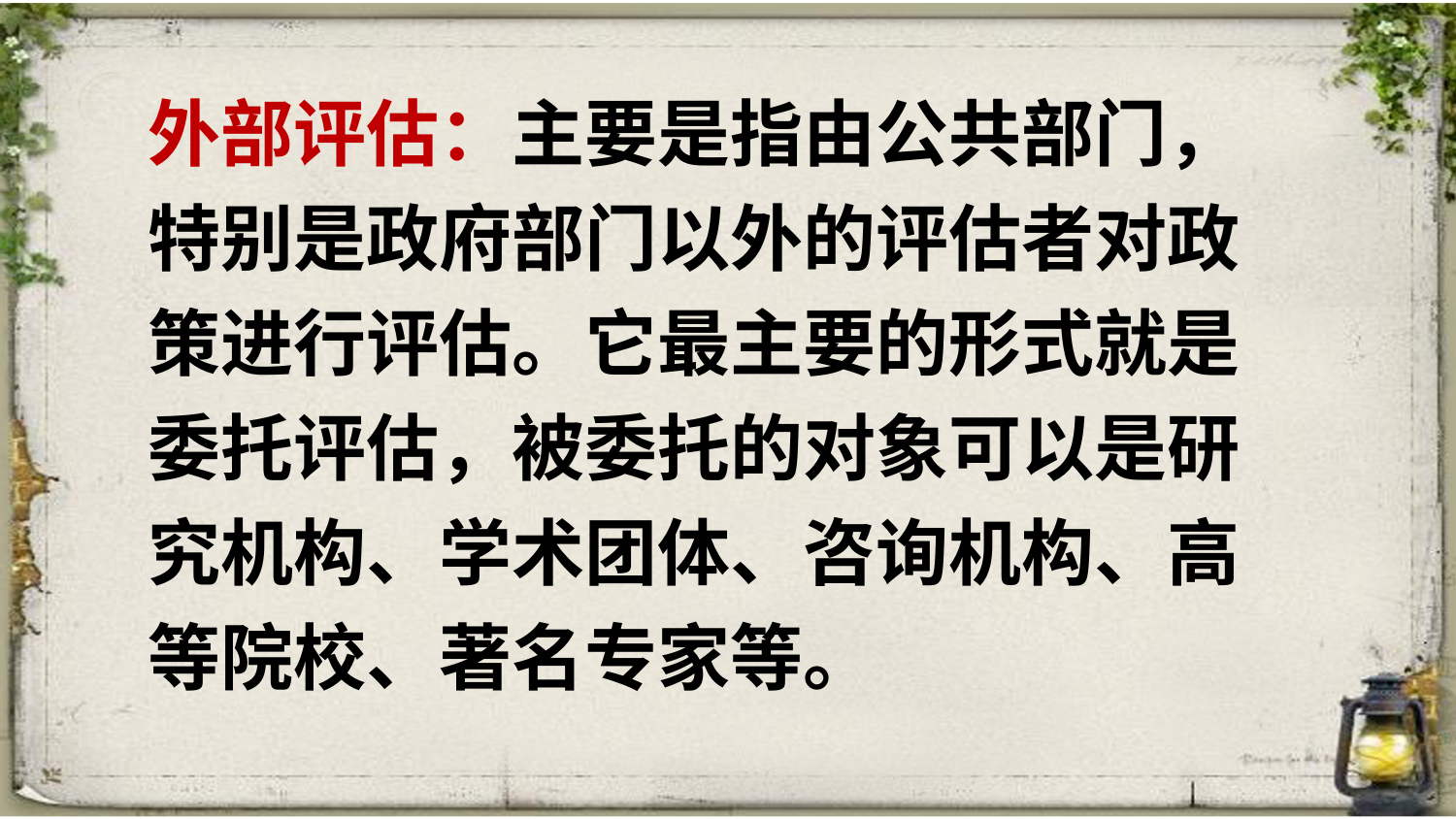

外部评估：主要是指由公共部门，特别是政府部门以外的评估者对政策进行评估。它最主要的形式就是委托评估，被委托的对象可以是研究机构、学术团体、咨询机构、高等院校、著名专家等。